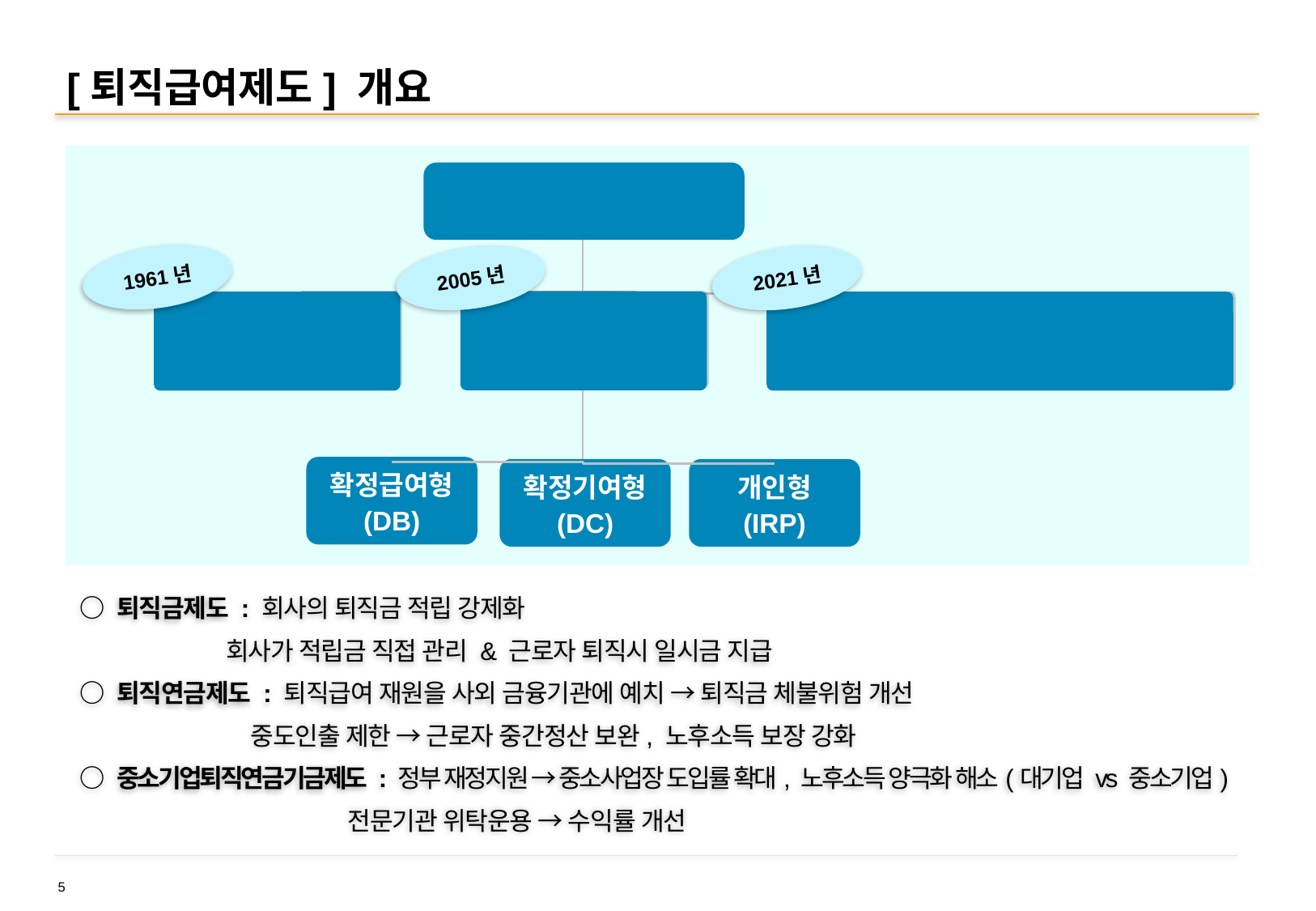

# [퇴직급여제도] 개요

퇴직급여제도
1961년
2005년
2021년
퇴직연금제도
퇴직금제도
중소기업퇴직연금기금제도
(푸른씨앗)
확정급여형
(DB)
확정기여형
(DC)
개인형
(IRP)
○ 퇴직금제도 : 회사의 퇴직금 적립 강제화
                       회사가 적립금 직접 관리 & 근로자 퇴직시 일시금 지급
○ 퇴직연금제도 : 퇴직급여 재원을 사외 금융기관에 예치 → 퇴직금 체불위험 개선
                           중도인출 제한 → 근로자 중간정산 보완, 노후소득 보장 강화
○ 중소기업퇴직연금기금제도 : 정부 재정지원 → 중소사업장 도입률 확대, 노후소득 양극화 해소(대기업 vs 중소기업)
                                           전문기관 위탁운용 → 수익률 개선